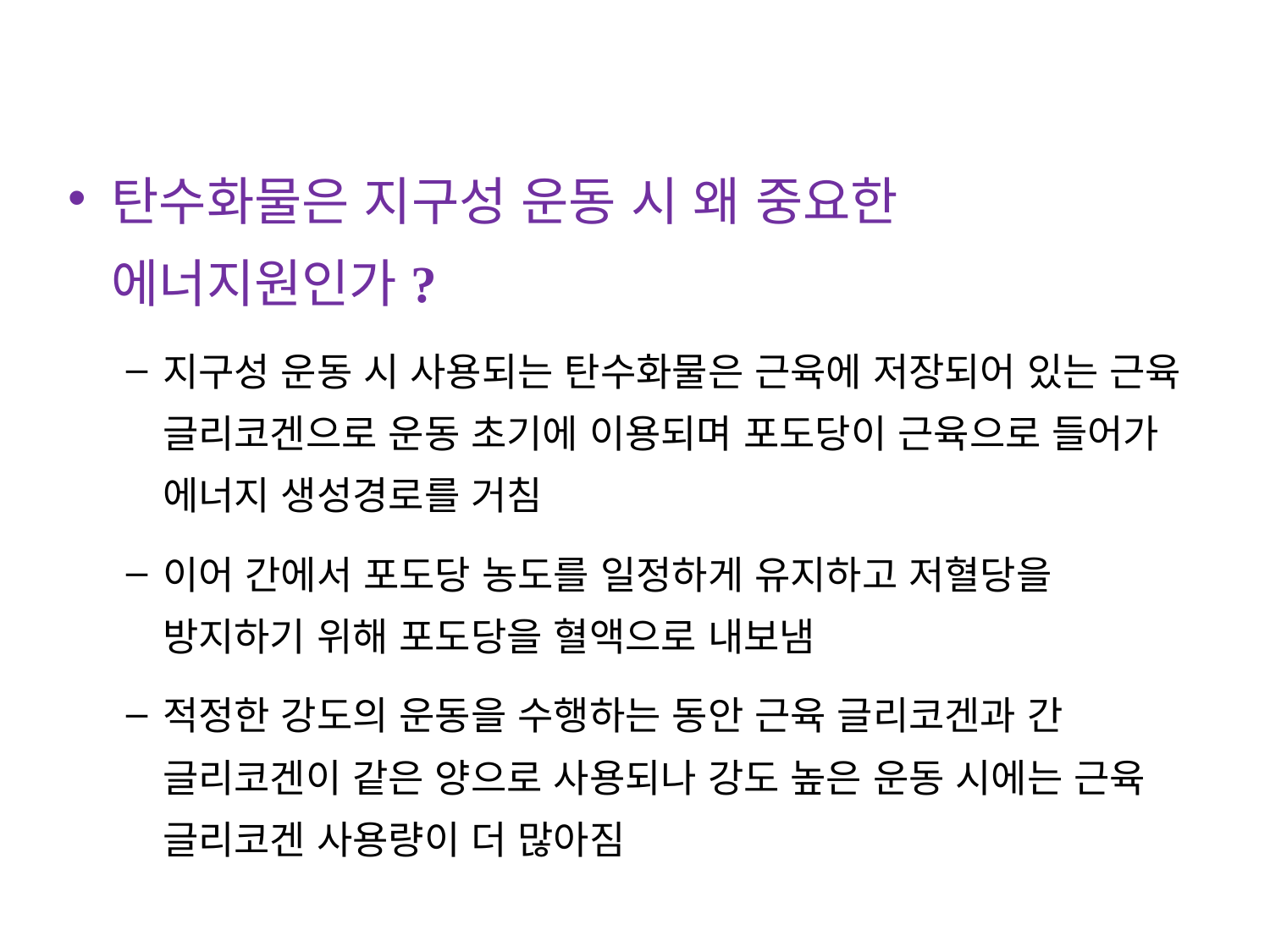

탄수화물은 지구성 운동 시 왜 중요한 에너지원인가?
지구성 운동 시 사용되는 탄수화물은 근육에 저장되어 있는 근육 글리코겐으로 운동 초기에 이용되며 포도당이 근육으로 들어가 에너지 생성경로를 거침
이어 간에서 포도당 농도를 일정하게 유지하고 저혈당을 방지하기 위해 포도당을 혈액으로 내보냄
적정한 강도의 운동을 수행하는 동안 근육 글리코겐과 간 글리코겐이 같은 양으로 사용되나 강도 높은 운동 시에는 근육 글리코겐 사용량이 더 많아짐